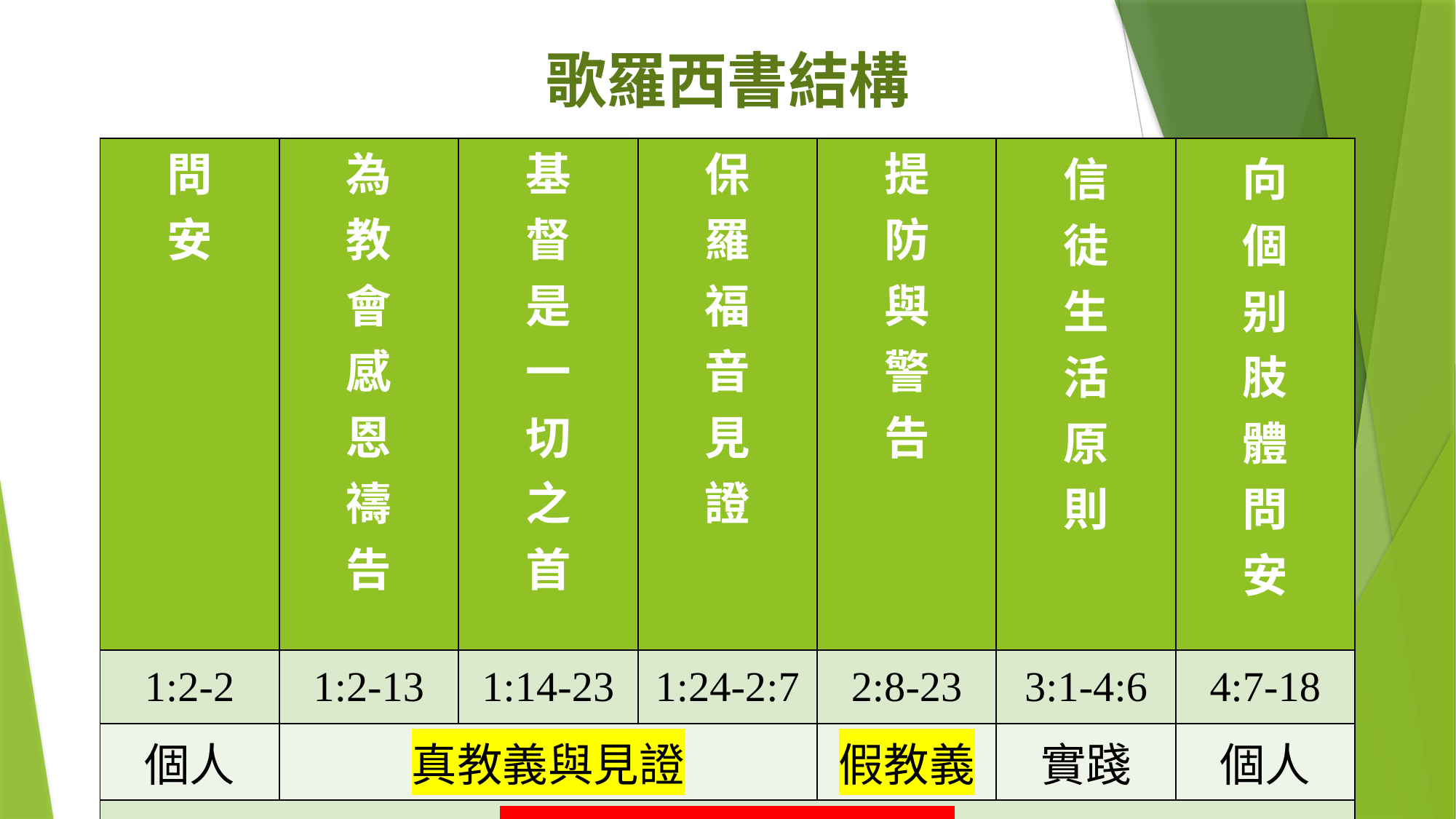

# 歌羅西書結構
| 問 安 | 為 教 會 感 恩 禱 告 | 基 督 是 一 切 之 首 | 保 羅 福 音 見 證 | 提 防 與 警 告 | 信 徒 生 活 原 則 | 向 個 别 肢 體 問 安 |
| --- | --- | --- | --- | --- | --- | --- |
| 1:2-2 | 1:2-13 | 1:14-23 | 1:24-2:7 | 2:8-23 | 3:1-4:6 | 4:7-18 |
| 個人 | 真教義與見證 |  |  | 假教義 | 實踐 | 個人 |
| 基督就是一切豐盛之源 |  |  |  |  |  |  |